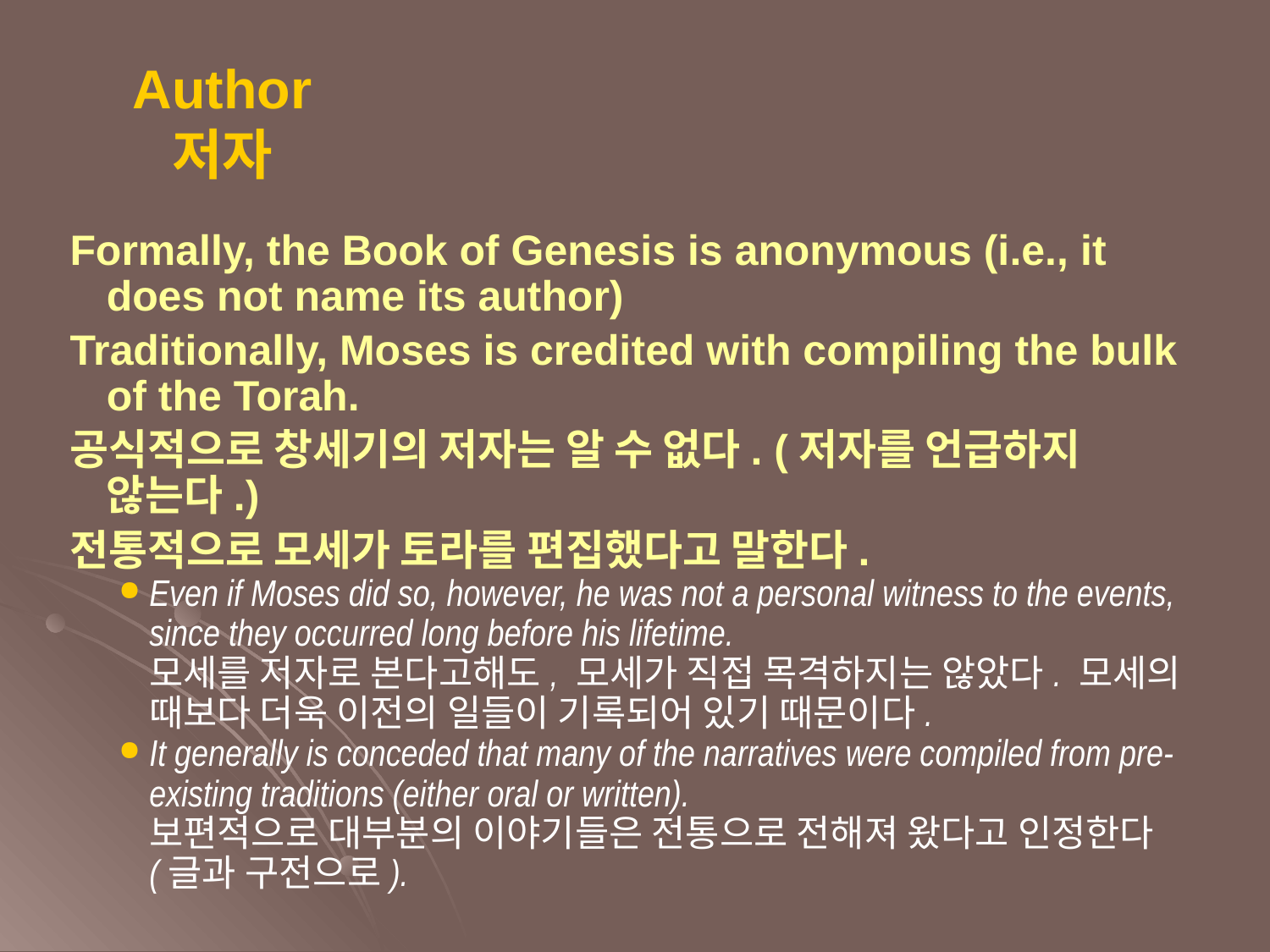

Author
저자
Formally, the Book of Genesis is anonymous (i.e., it does not name its author)
Traditionally, Moses is credited with compiling the bulk of the Torah.
공식적으로 창세기의 저자는 알 수 없다. (저자를 언급하지 않는다.)
전통적으로 모세가 토라를 편집했다고 말한다.
Even if Moses did so, however, he was not a personal witness to the events, since they occurred long before his lifetime.
모세를 저자로 본다고해도, 모세가 직접 목격하지는 않았다. 모세의 때보다 더욱 이전의 일들이 기록되어 있기 때문이다.
It generally is conceded that many of the narratives were compiled from pre-existing traditions (either oral or written).
보편적으로 대부분의 이야기들은 전통으로 전해져 왔다고 인정한다 (글과 구전으로).